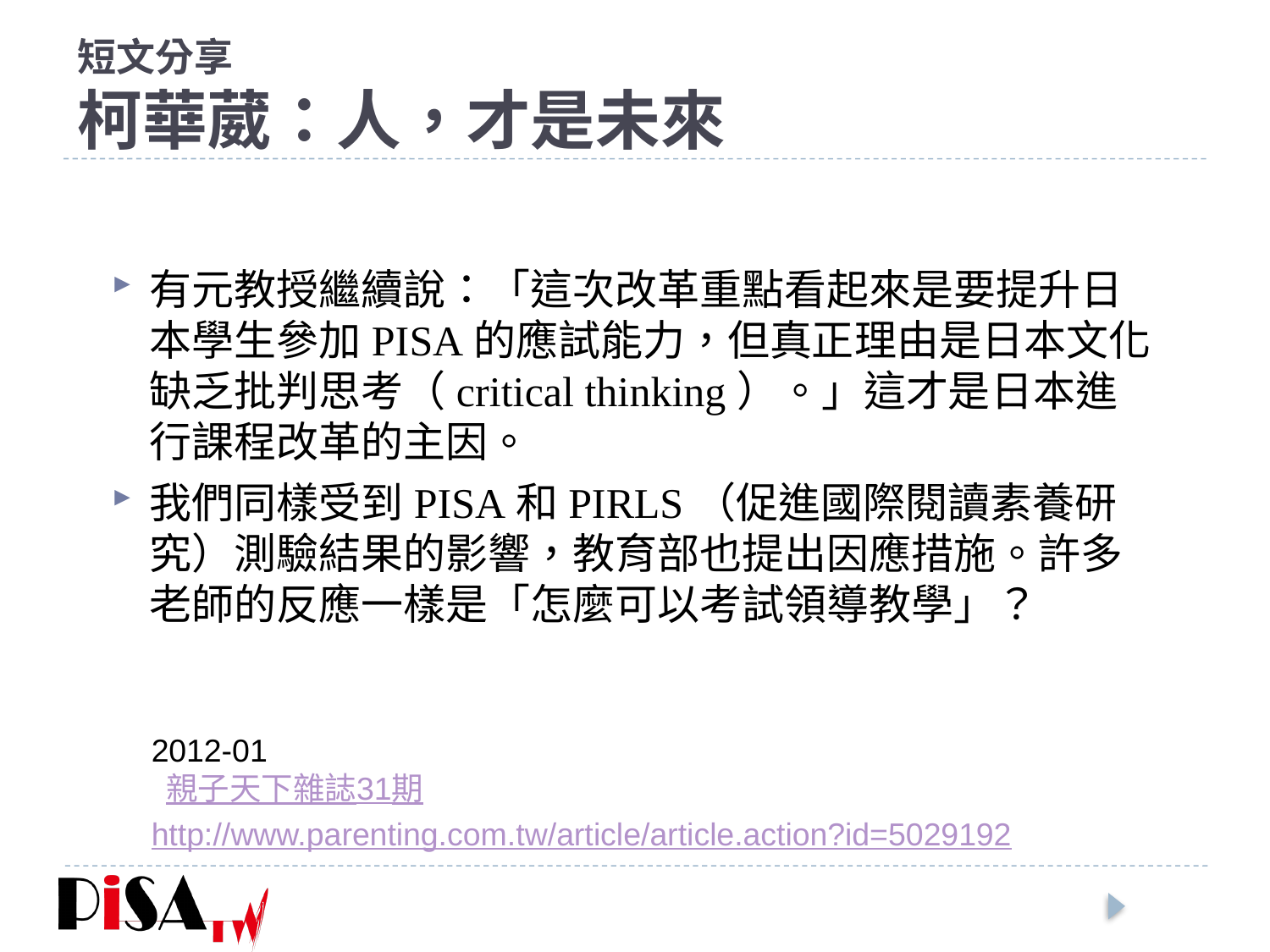

# 短文分享 柯華葳：人，才是未來
有元教授繼續說：「這次改革重點看起來是要提升日本學生參加PISA的應試能力，但真正理由是日本文化缺乏批判思考（critical thinking）。」這才是日本進行課程改革的主因。
我們同樣受到PISA和PIRLS（促進國際閱讀素養研究）測驗結果的影響，教育部也提出因應措施。許多老師的反應一樣是「怎麼可以考試領導教學」？

2012-01
 親子天下雜誌31期
http://www.parenting.com.tw/article/article.action?id=5029192